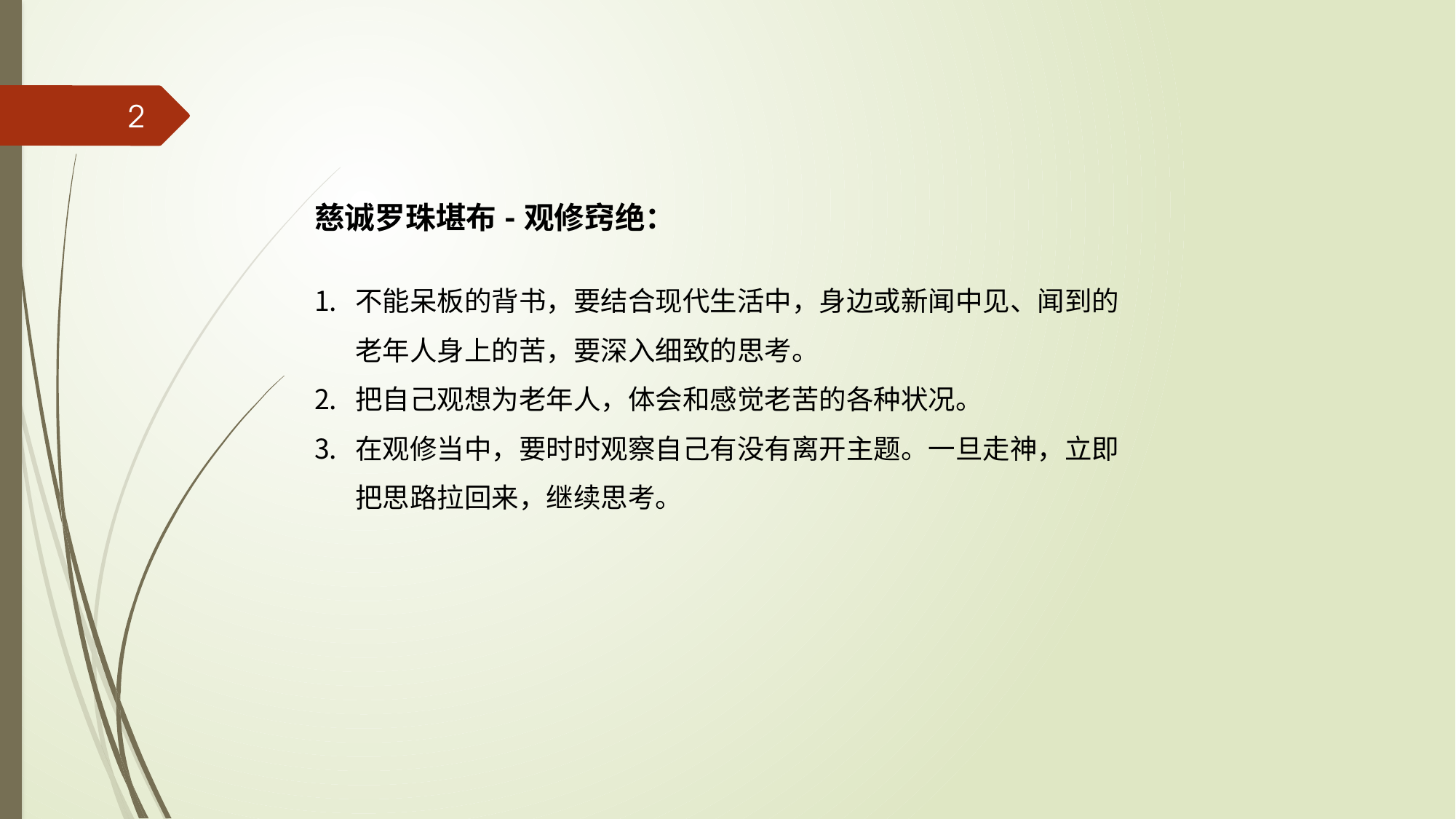

2

慈诚罗珠堪布-观修窍绝：

不能呆板的背书，要结合现代生活中，身边或新闻中见、闻到的老年人身上的苦，要深入细致的思考。
把自己观想为老年人，体会和感觉老苦的各种状况。
在观修当中，要时时观察自己有没有离开主题。一旦走神，立即把思路拉回来，继续思考。